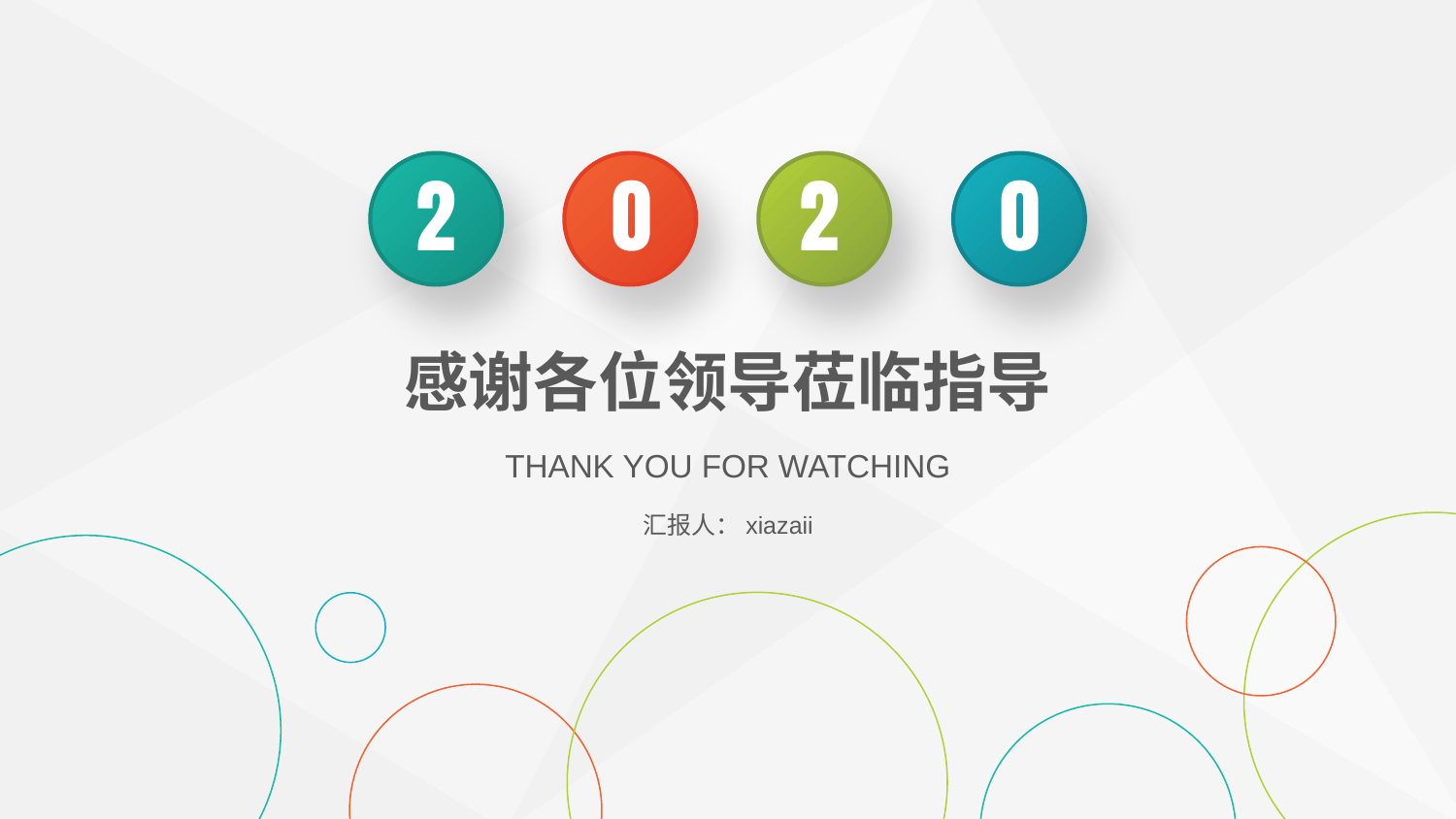

2
0
2
0
感谢各位领导莅临指导
THANK YOU FOR WATCHING
汇报人：xiazaii